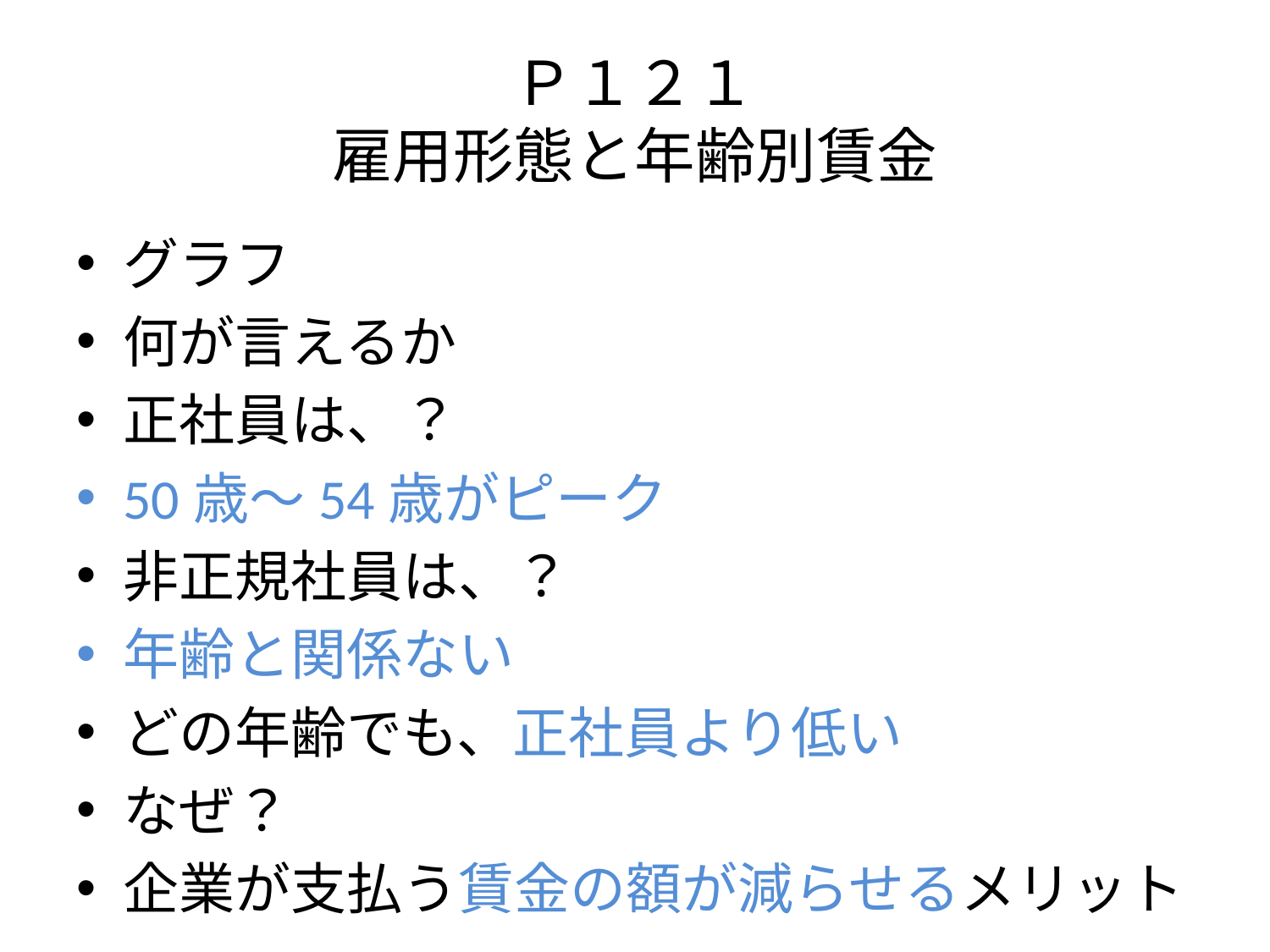

# Ｐ１２１ 雇用形態と年齢別賃金
グラフ
何が言えるか
正社員は、？
50歳～54歳がピーク
非正規社員は、？
年齢と関係ない
どの年齢でも、正社員より低い
なぜ？
企業が支払う賃金の額が減らせるメリット